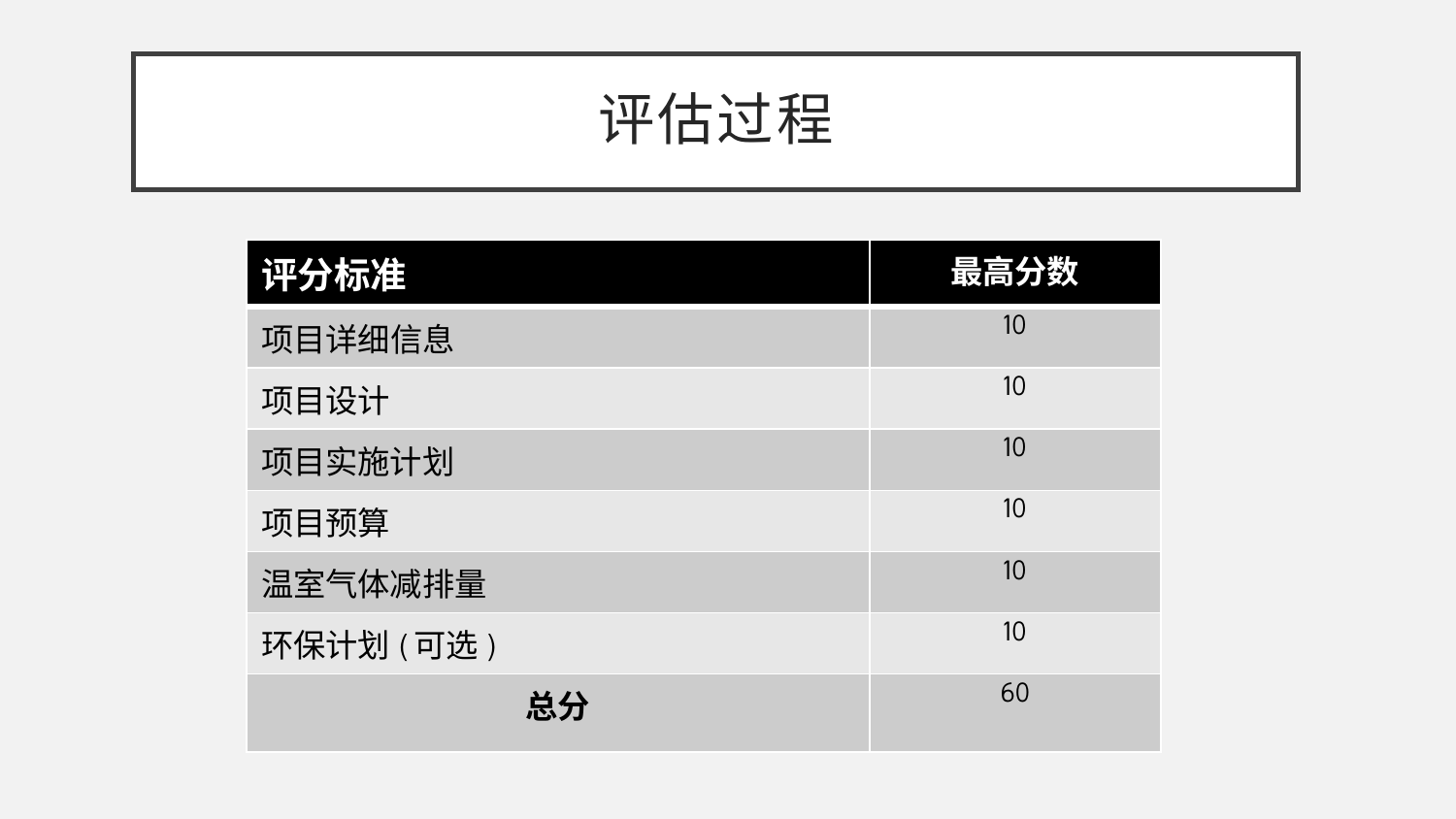

评估过程
| 评分标准 | 最高分数 |
| --- | --- |
| 项目详细信息 | 10 |
| 项目设计 | 10 |
| 项目实施计划 | 10 |
| 项目预算 | 10 |
| 温室气体减排量 | 10 |
| 环保计划(可选) | 10 |
| 总分 | 60 |